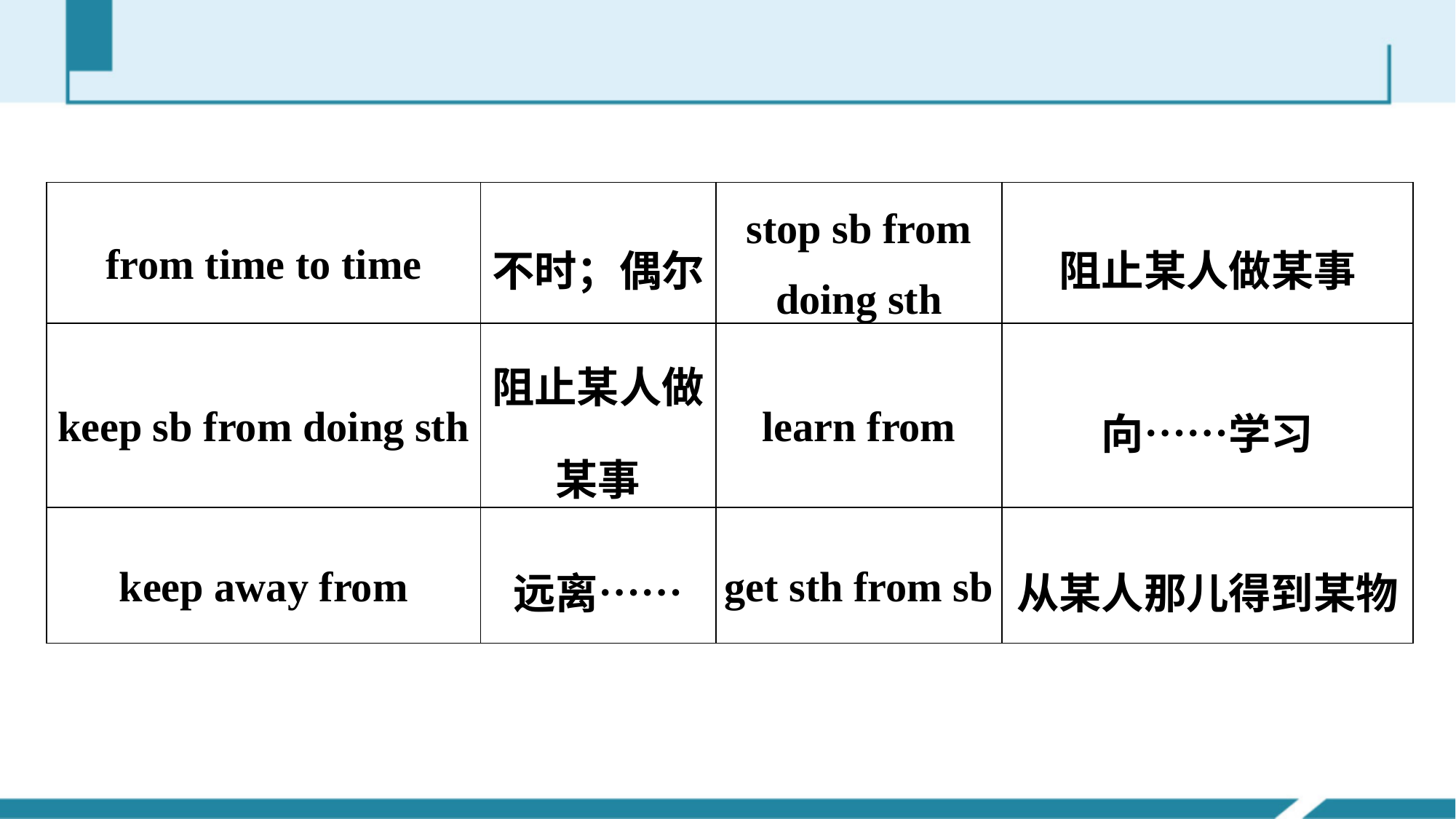

| from time to time | 不时；偶尔 | stop sb from doing sth | 阻止某人做某事 |
| --- | --- | --- | --- |
| keep sb from doing sth | 阻止某人做某事 | learn from | 向……学习 |
| keep away from | 远离…… | get sth from sb | 从某人那儿得到某物 |